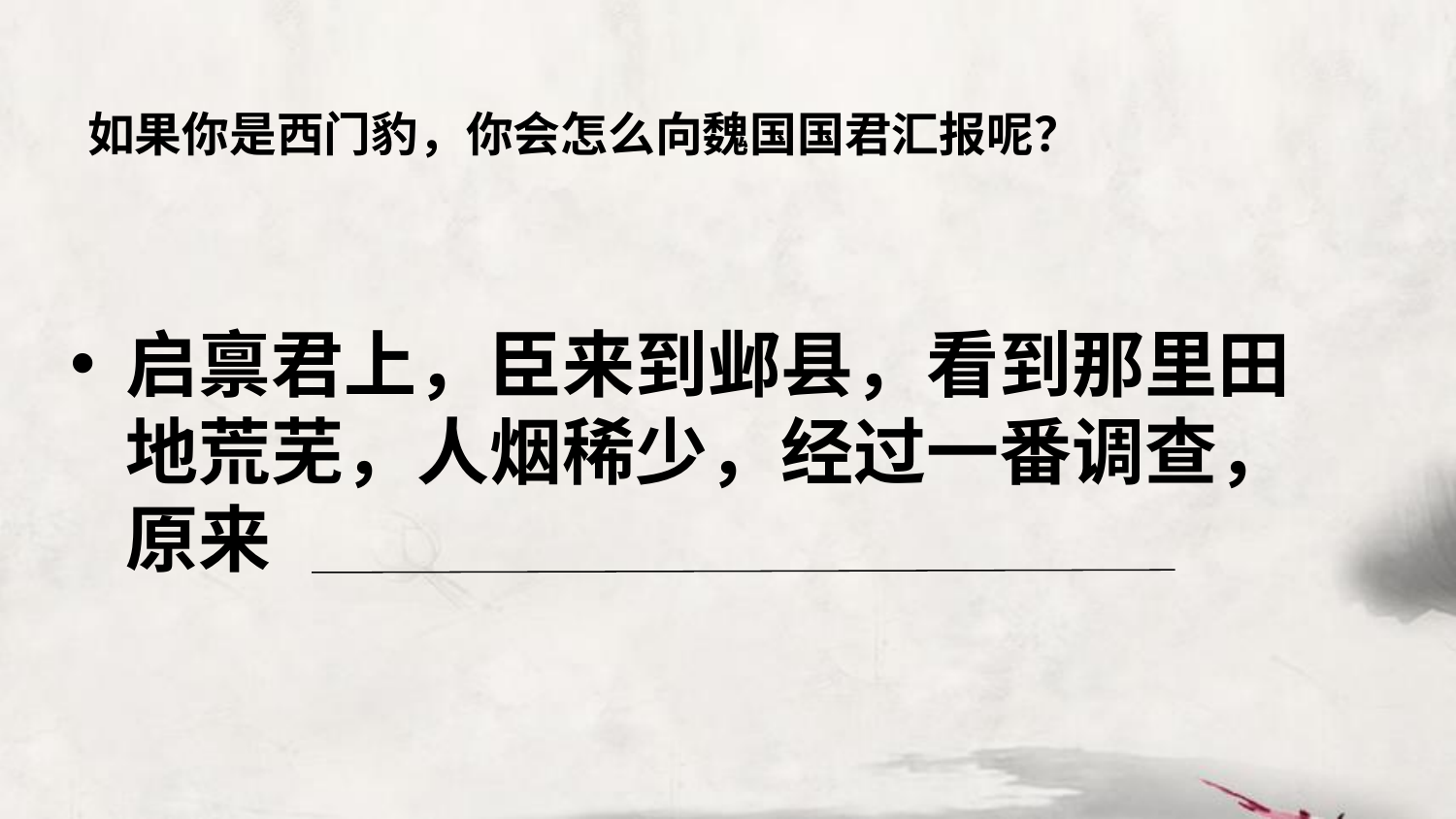

# 如果你是西门豹，你会怎么向魏国国君汇报呢？
启禀君上，臣来到邺县，看到那里田地荒芜，人烟稀少，经过一番调查，原来